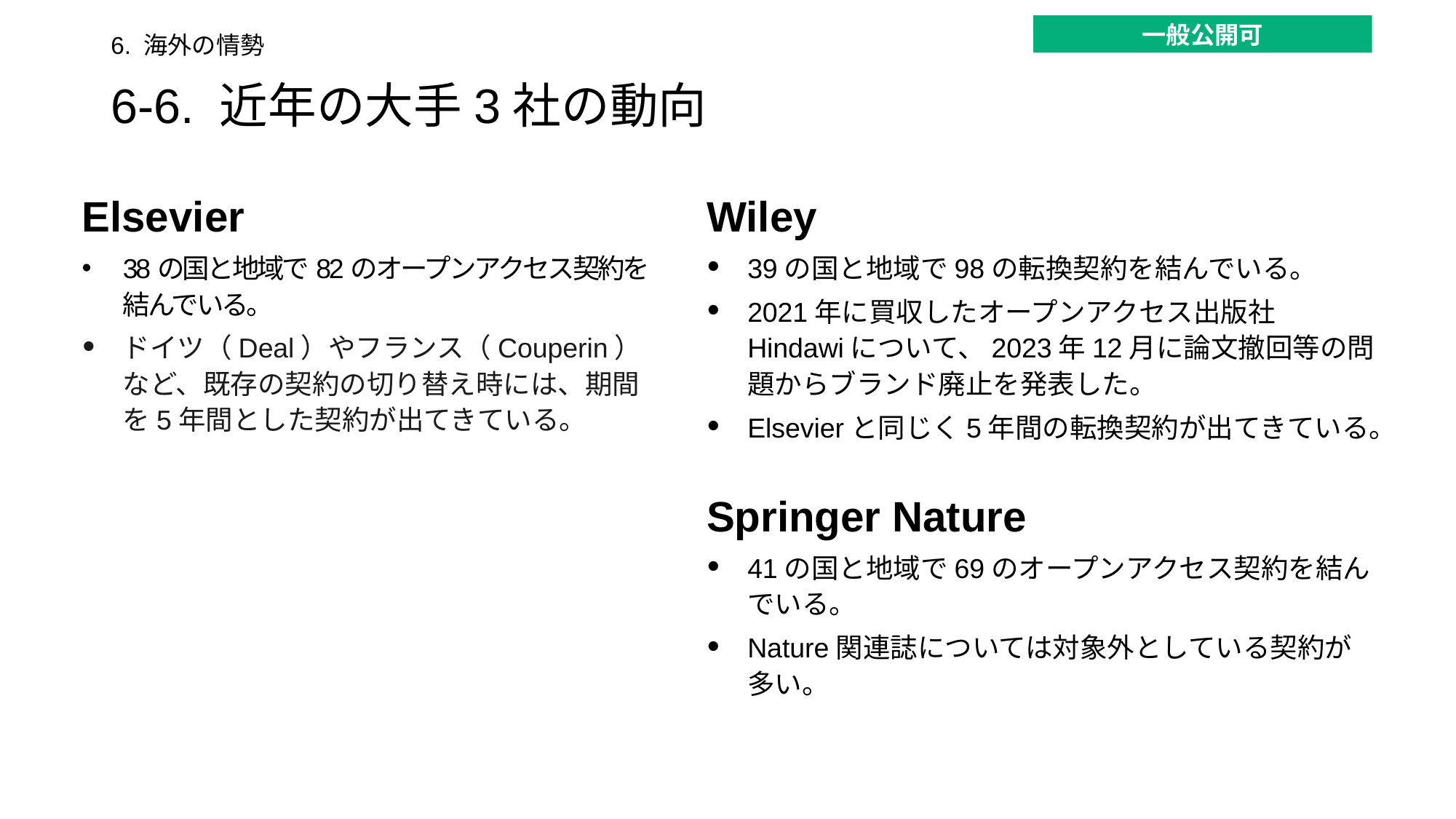

一般公開可
6. 海外の情勢
# 6-6. 近年の大手3社の動向
Wiley
39の国と地域で98の転換契約を結んでいる。
2021年に買収したオープンアクセス出版社Hindawiについて、2023年12月に論文撤回等の問題からブランド廃止を発表した。
Elsevierと同じく5年間の転換契約が出てきている。
Elsevier
38の国と地域で82のオープンアクセス契約を結んでいる。
ドイツ（Deal）やフランス（Couperin）など、既存の契約の切り替え時には、期間を5年間とした契約が出てきている。
Springer Nature
41の国と地域で69のオープンアクセス契約を結んでいる。
Nature関連誌については対象外としている契約が多い。